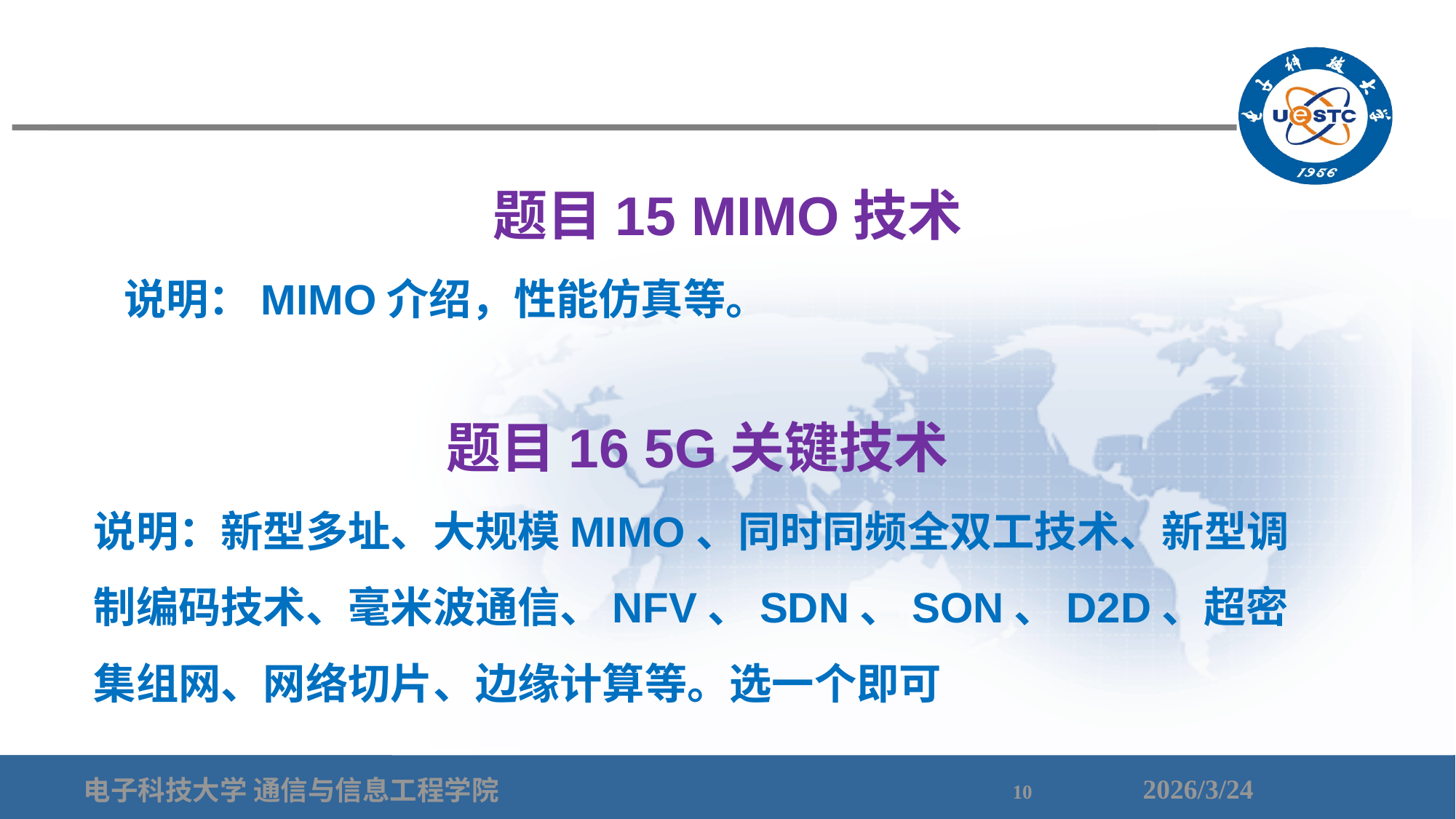

题目15 MIMO技术
说明：MIMO介绍，性能仿真等。
题目16 5G关键技术
说明：新型多址、大规模MIMO、同时同频全双工技术、新型调制编码技术、毫米波通信、NFV、SDN、SON、D2D、超密集组网、网络切片、边缘计算等。选一个即可